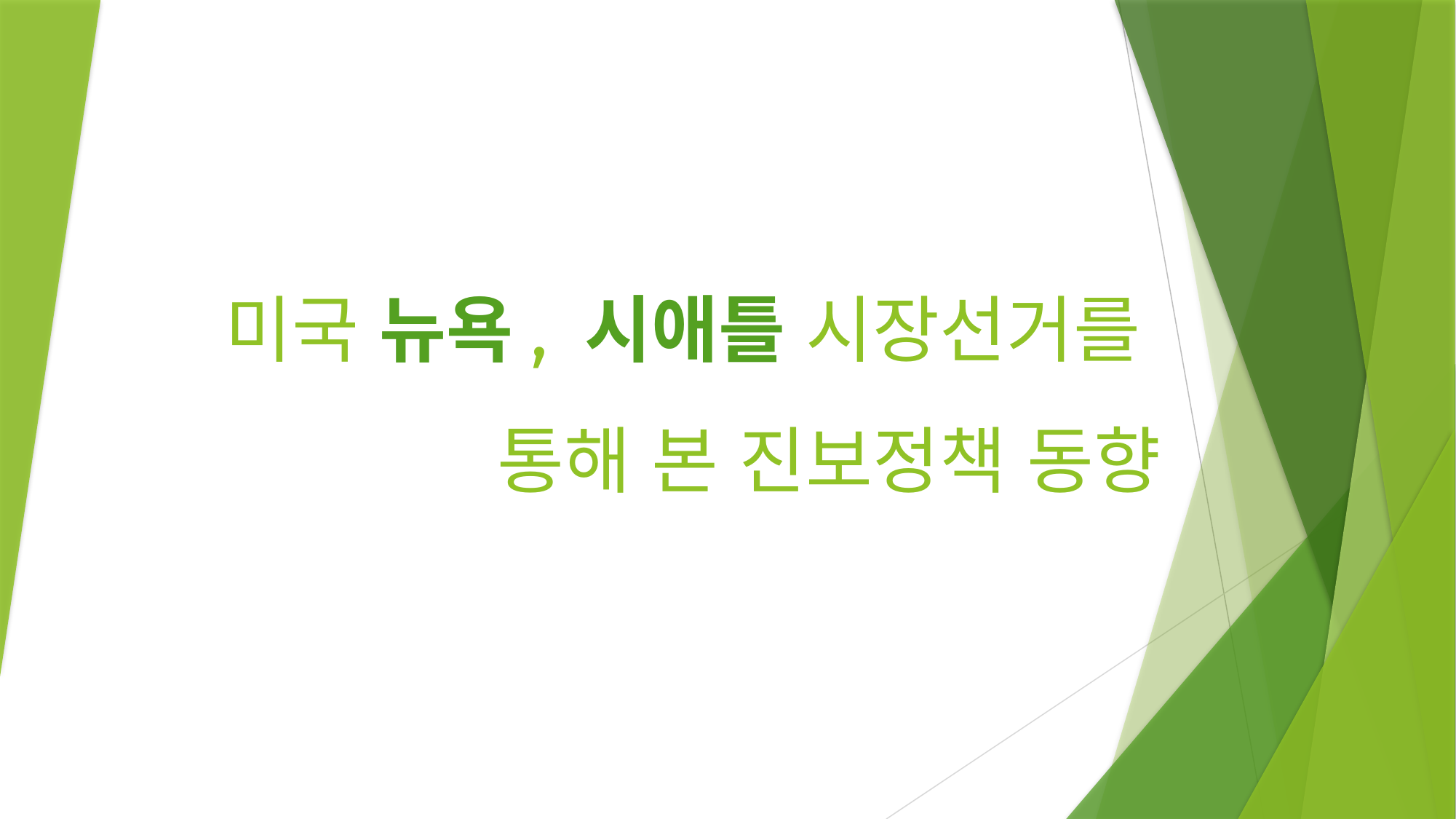

# 미국 뉴욕, 시애틀 시장선거를 통해 본 진보정책 동향